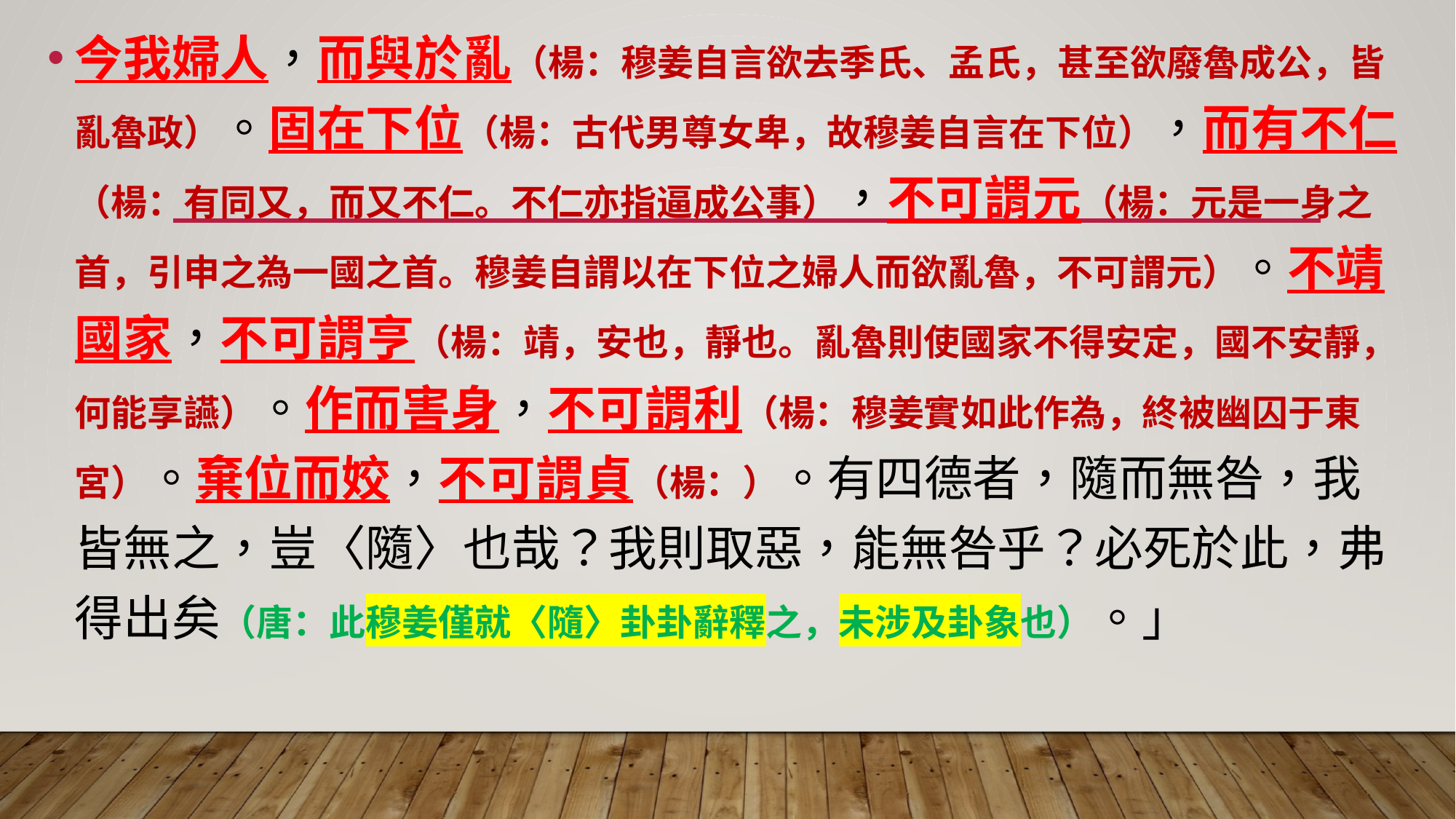

今我婦人，而與於亂（楊：穆姜自言欲去季氏、孟氏，甚至欲廢魯成公，皆亂魯政）。固在下位（楊：古代男尊女卑，故穆姜自言在下位），而有不仁（楊：有同又，而又不仁。不仁亦指逼成公事），不可謂元（楊：元是一身之首，引申之為一國之首。穆姜自謂以在下位之婦人而欲亂魯，不可謂元）。不靖國家，不可謂亨（楊：靖，安也，靜也。亂魯則使國家不得安定，國不安靜，何能享讌）。作而害身，不可謂利（楊：穆姜實如此作為，終被幽囚于東宮）。棄位而姣，不可謂貞（楊：）。有四德者，隨而無咎，我皆無之，豈〈隨〉也哉？我則取惡，能無咎乎？必死於此，弗得出矣（唐：此穆姜僅就〈隨〉卦卦辭釋之，未涉及卦象也）。」